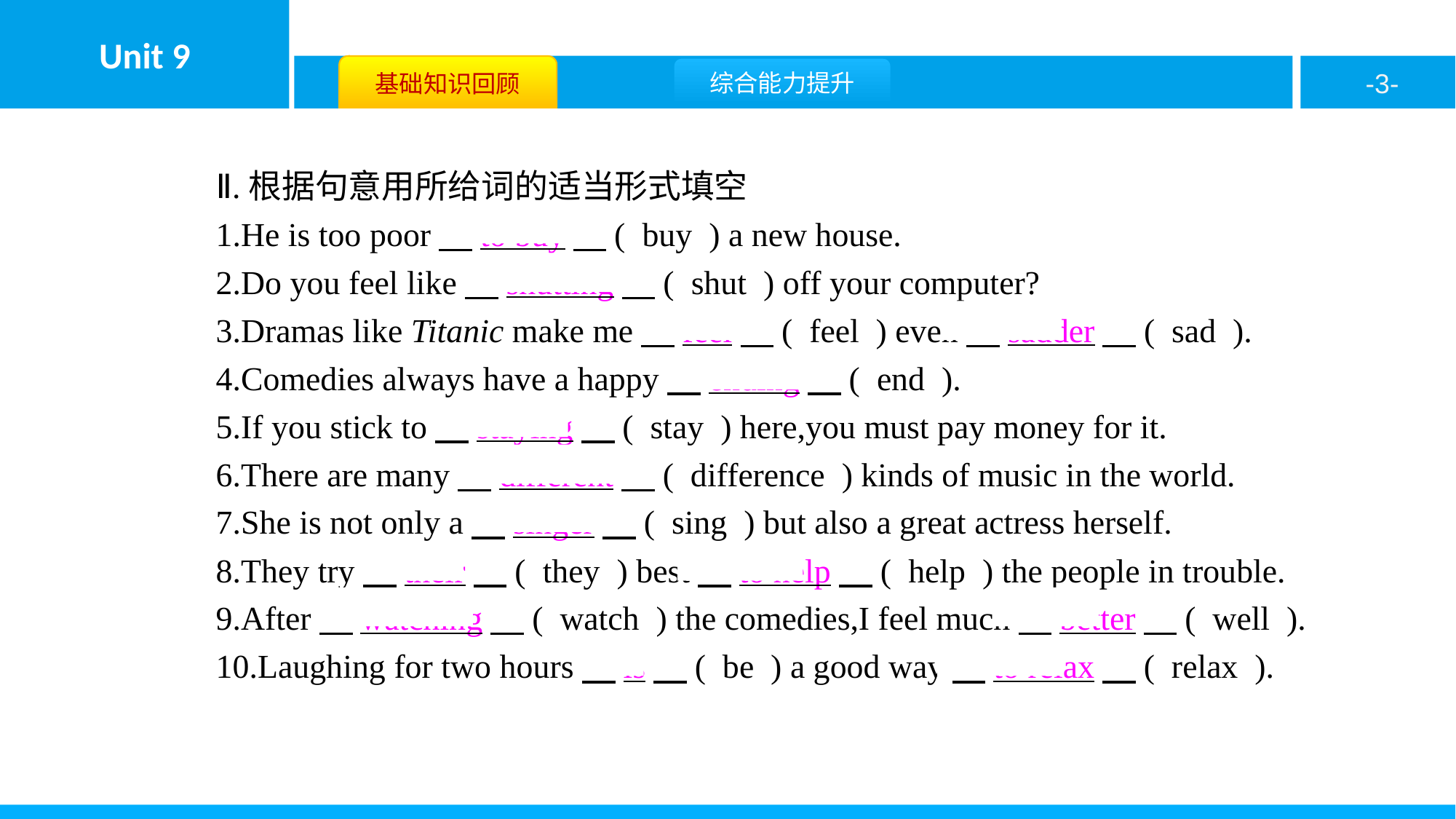

Ⅱ.根据句意用所给词的适当形式填空
1.He is too poor　to buy　(  buy  ) a new house.
2.Do you feel like　shutting　(  shut  ) off your computer?
3.Dramas like Titanic make me　feel　(  feel  ) even　sadder　(  sad  ).
4.Comedies always have a happy　ending　(  end  ).
5.If you stick to　staying　(  stay  ) here,you must pay money for it.
6.There are many　different　(  difference  ) kinds of music in the world.
7.She is not only a　singer　(  sing  ) but also a great actress herself.
8.They try　their　(  they  ) best　to help　(  help  ) the people in trouble.
9.After　watching　(  watch  ) the comedies,I feel much　better　(  well  ).
10.Laughing for two hours　is　(  be  ) a good way　to relax　(  relax  ).